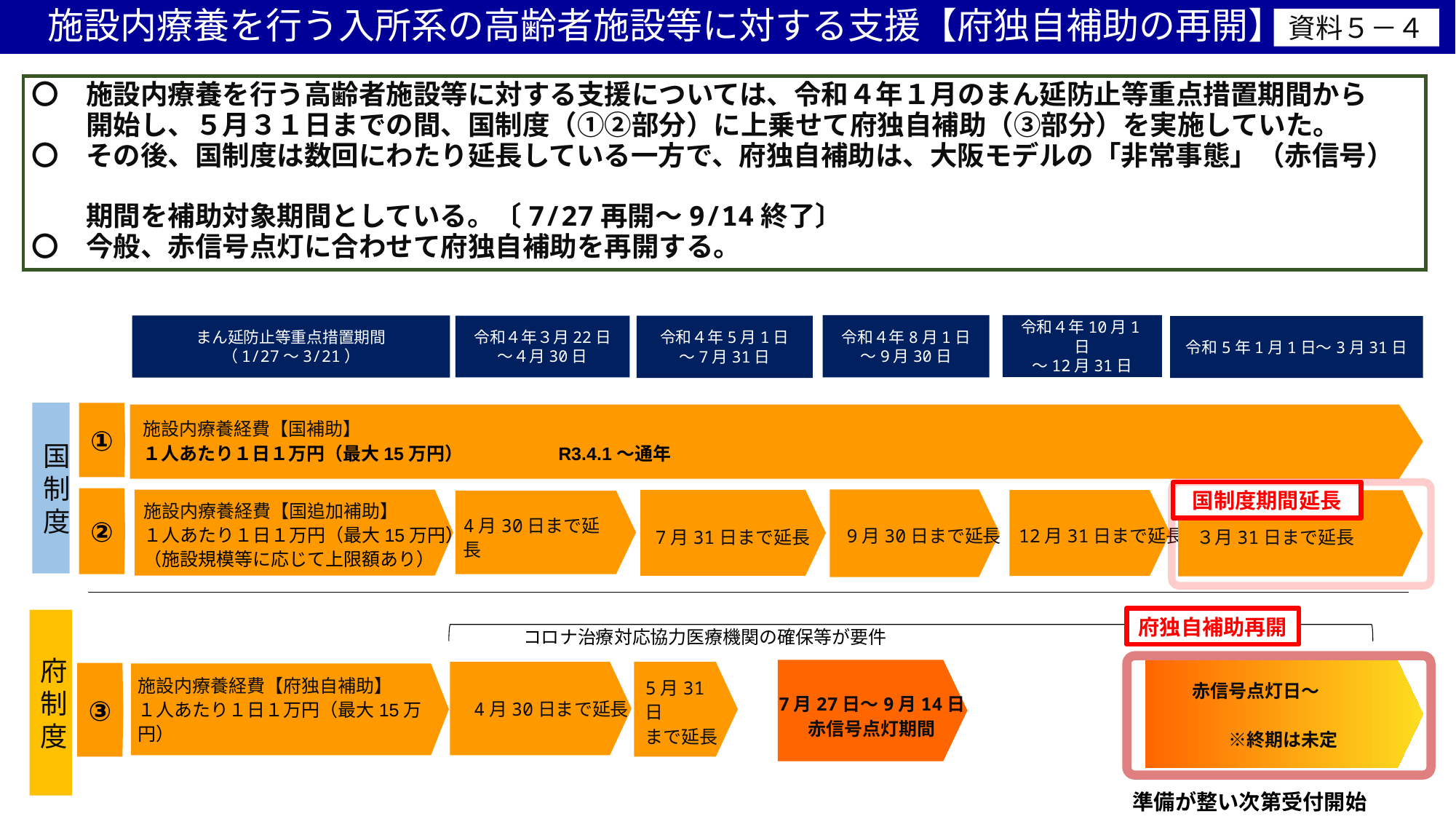

施設内療養を行う入所系の高齢者施設等に対する支援【府独自補助の再開】
資料５－４

〇　施設内療養を行う高齢者施設等に対する支援については、令和４年１月のまん延防止等重点措置期間から
　　開始し、５月３１日までの間、国制度（①②部分）に上乗せて府独自補助（③部分）を実施していた。
〇　その後、国制度は数回にわたり延長している一方で、府独自補助は、大阪モデルの「非常事態」（赤信号）
　　期間を補助対象期間としている。〔7/27再開～9/14終了〕
〇　今般、赤信号点灯に合わせて府独自補助を再開する。

令和４年8月1日
～9月30日
令和４年10月1日
～12月31日
まん延防止等重点措置期間
（1/27～3/21）
令和４年３月22日
～４月30日
令和４年5月1日
～7月31日
令和5年1月1日～3月31日

施設内療養経費【国補助】
１人あたり１日１万円（最大15万円）　　　　　R3.4.1～通年
国
制
度
①

施設内療養経費【国追加補助】
１人あたり１日１万円（最大15万円）
（施設規模等に応じて上限額あり）
4月30日まで延長
  7月31日まで延長

12月31日まで延長
9月30日まで延長
国制度期間延長

②

３月31日まで延長
府独自補助再開
府
制
度
コロナ治療対応協力医療機関の確保等が要件
  4月30日まで延長

5月31日
まで延長

③

施設内療養経費【府独自補助】
１人あたり１日１万円（最大15万円）
赤信号点灯日～

　　　※終期は未定
7月27日～9月14日
赤信号点灯期間

準備が整い次第受付開始